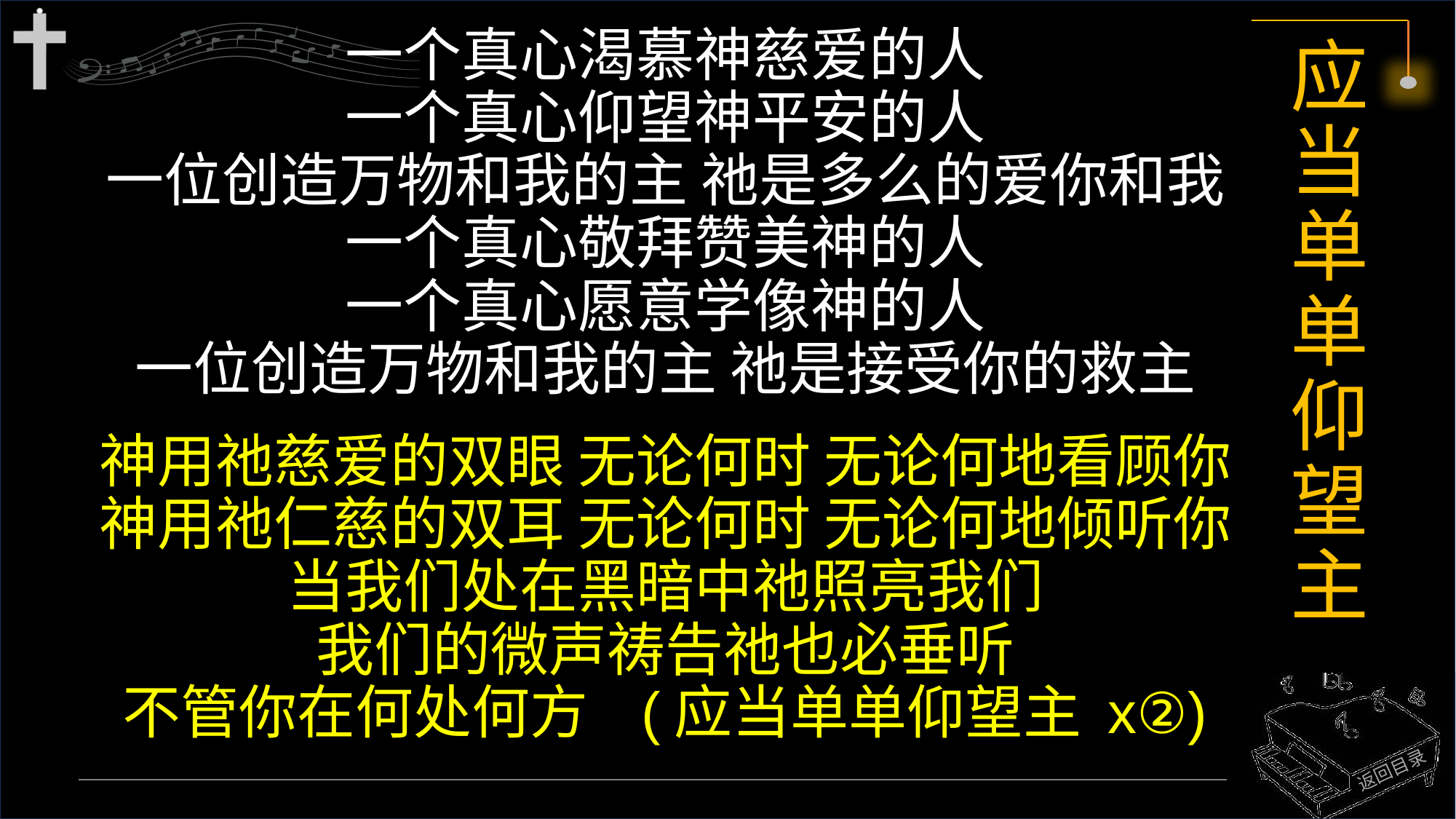

一个真心渴慕神慈爱的人
一个真心仰望神平安的人
一位创造万物和我的主 祂是多么的爱你和我
一个真心敬拜赞美神的人
一个真心愿意学像神的人
一位创造万物和我的主 祂是接受你的救主
神用祂慈爱的双眼 无论何时 无论何地看顾你
神用祂仁慈的双耳 无论何时 无论何地倾听你
当我们处在黑暗中祂照亮我们
我们的微声祷告祂也必垂听
不管你在何处何方   (应当单单仰望主 x②)
# 应当单单仰望主